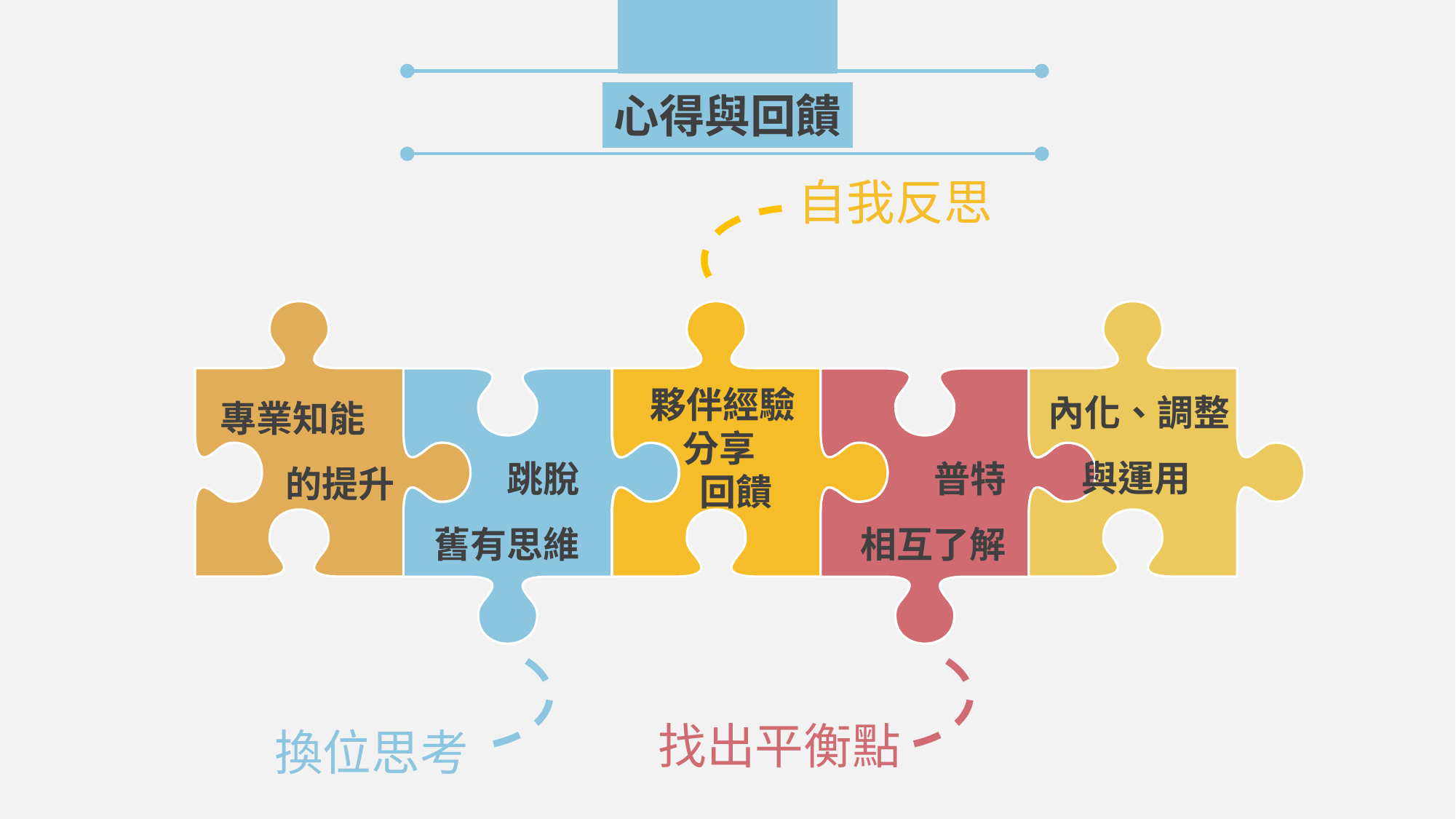

心得與回饋

自我反思

內化、調整
   與運用
專業知能
 的提升
夥伴經驗
   分享
     回饋
跳脫
舊有思維
普特
相互了解

找出平衡點
換位思考